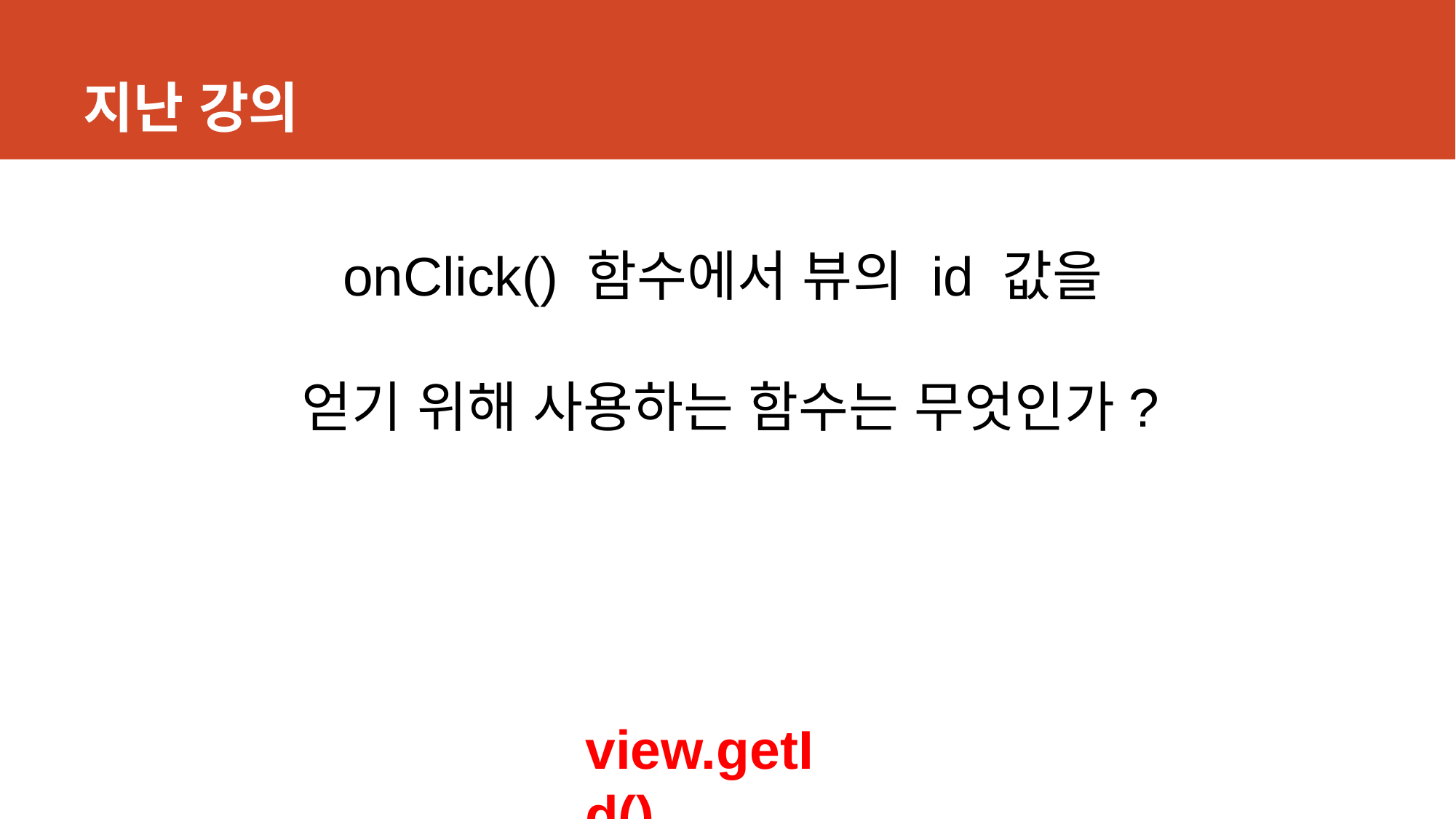

# 지난 강의
onClick() 함수에서 뷰의 id 값을

얻기 위해 사용하는 함수는 무엇인가?
view.getId()